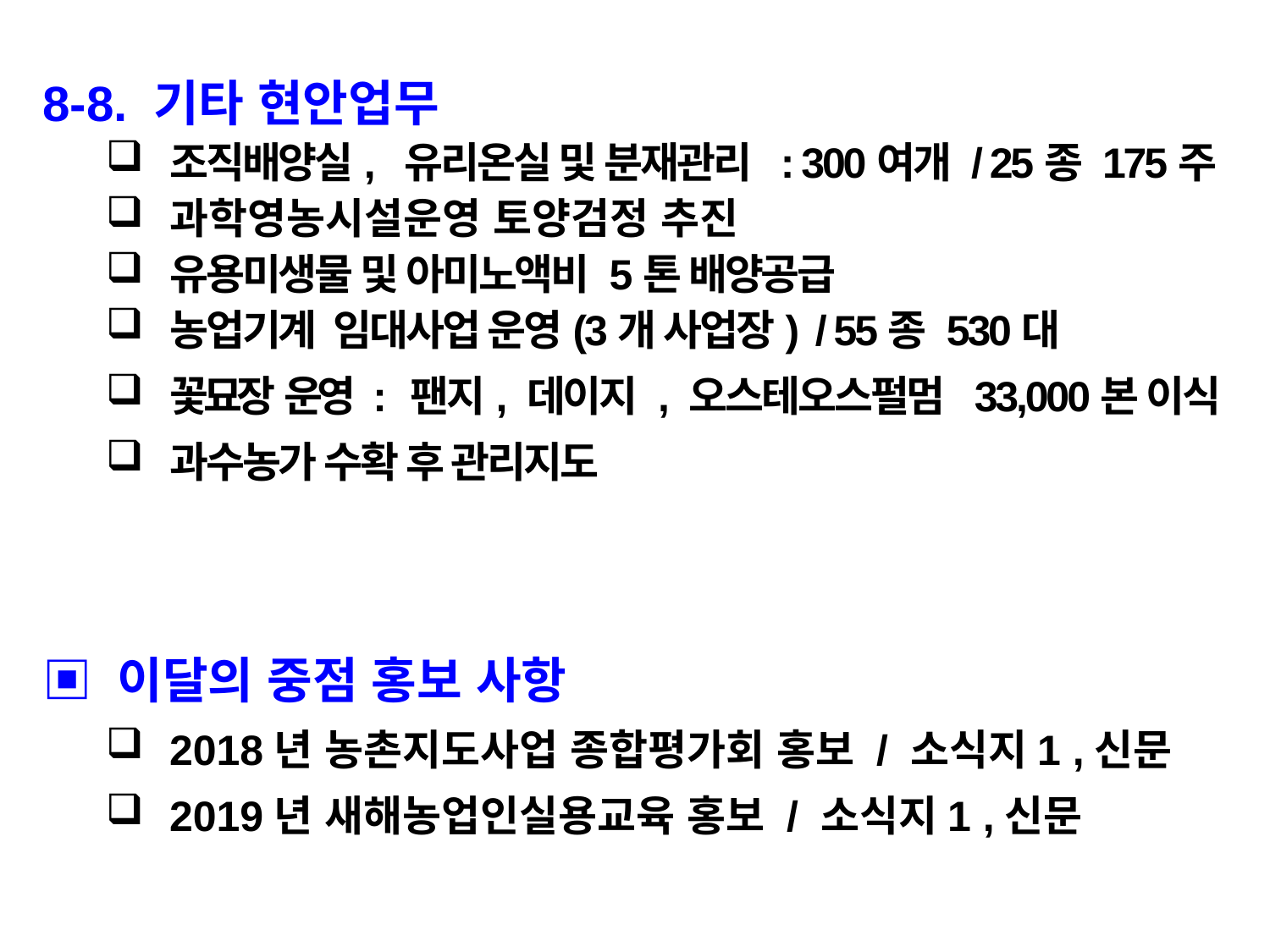

8-8. 기타 현안업무
조직배양실,  유리온실 및 분재관리  : 300여개 / 25종 175주
과학영농시설운영 토양검정 추진
유용미생물 및 아미노액비 5톤 배양공급
농업기계  임대사업 운영(3개 사업장)  / 55종 530대
꽃묘장  운영 :  팬지, 데이지 , 오스테오스펄멈  33,000본 이식
과수농가 수확 후 관리지도

▣ 이달의 중점 홍보 사항
2018년 농촌지도사업 종합평가회 홍보 / 소식지1 ,신문
2019년 새해농업인실용교육 홍보 / 소식지1 ,신문